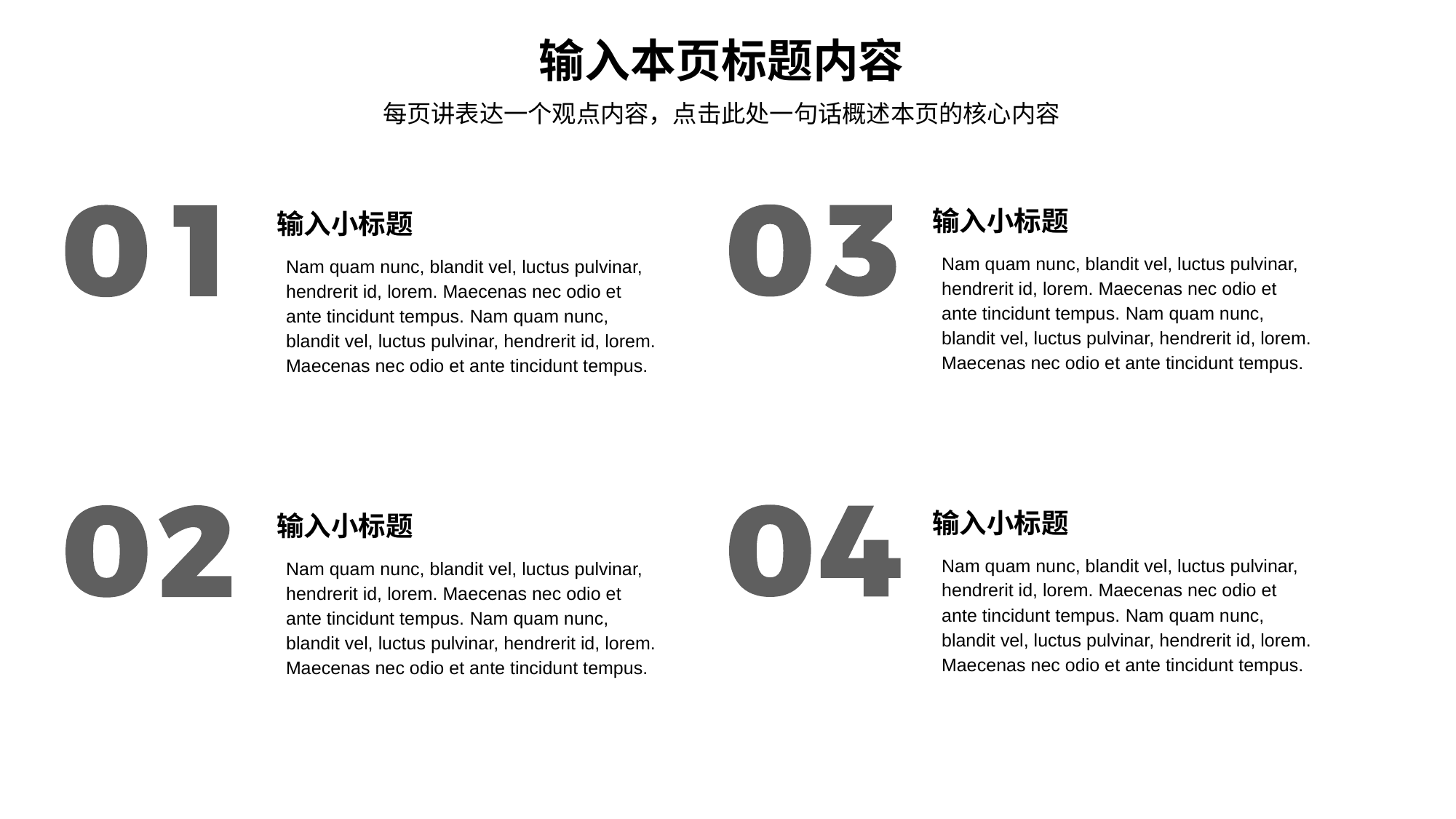

输入本页标题内容
每页讲表达一个观点内容，点击此处一句话概述本页的核心内容
输入小标题
输入小标题

Nam quam nunc, blandit vel, luctus pulvinar, hendrerit id, lorem. Maecenas nec odio et ante tincidunt tempus. Nam quam nunc, blandit vel, luctus pulvinar, hendrerit id, lorem. Maecenas nec odio et ante tincidunt tempus.
Nam quam nunc, blandit vel, luctus pulvinar, hendrerit id, lorem. Maecenas nec odio et ante tincidunt tempus. Nam quam nunc, blandit vel, luctus pulvinar, hendrerit id, lorem. Maecenas nec odio et ante tincidunt tempus.
输入小标题
输入小标题

Nam quam nunc, blandit vel, luctus pulvinar, hendrerit id, lorem. Maecenas nec odio et ante tincidunt tempus. Nam quam nunc, blandit vel, luctus pulvinar, hendrerit id, lorem. Maecenas nec odio et ante tincidunt tempus.
Nam quam nunc, blandit vel, luctus pulvinar, hendrerit id, lorem. Maecenas nec odio et ante tincidunt tempus. Nam quam nunc, blandit vel, luctus pulvinar, hendrerit id, lorem. Maecenas nec odio et ante tincidunt tempus.